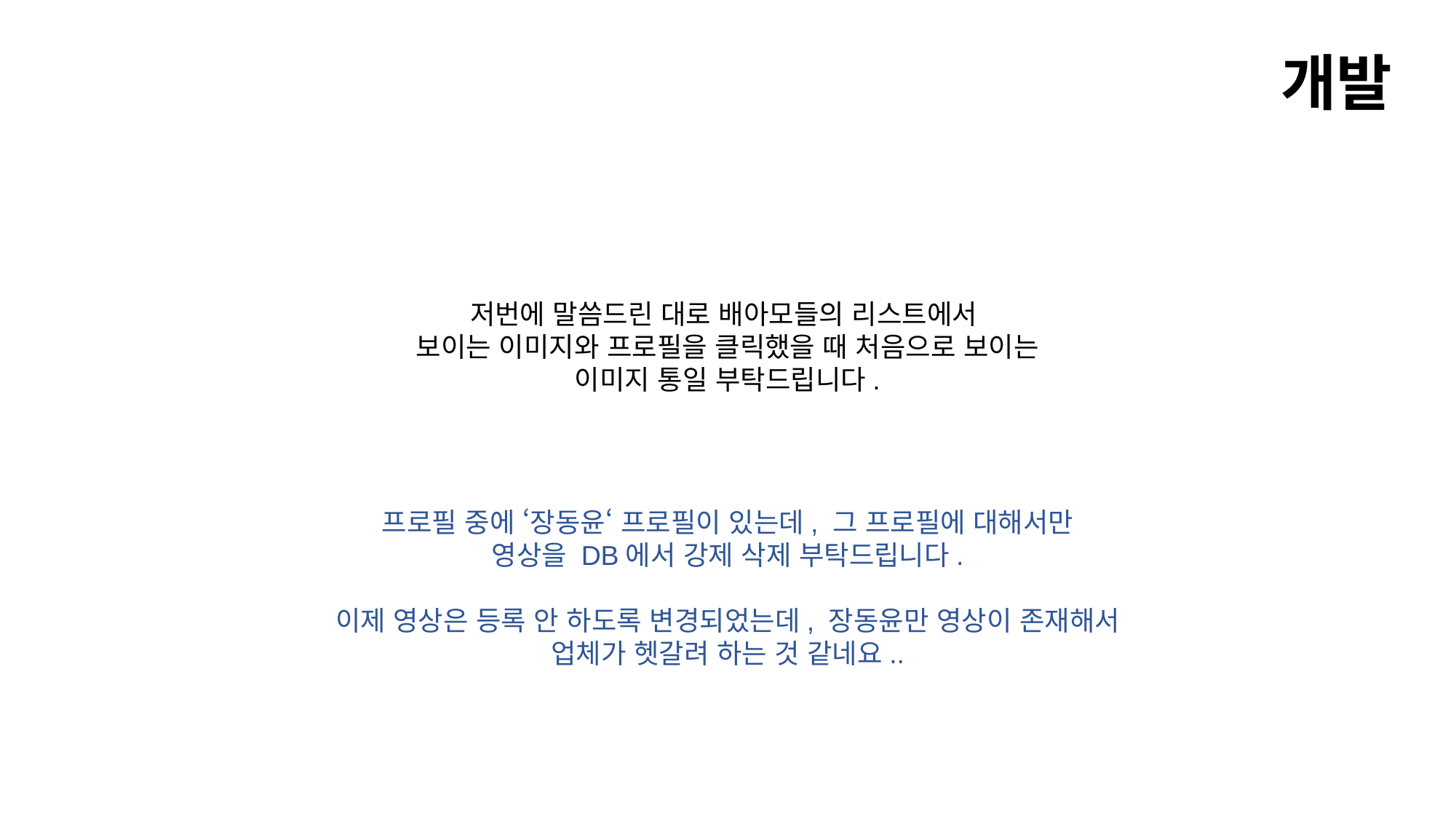

개발
저번에 말씀드린 대로 배아모들의 리스트에서
보이는 이미지와 프로필을 클릭했을 때 처음으로 보이는
이미지 통일 부탁드립니다.
프로필 중에 ‘장동윤‘ 프로필이 있는데, 그 프로필에 대해서만
영상을 DB에서 강제 삭제 부탁드립니다.

이제 영상은 등록 안 하도록 변경되었는데, 장동윤만 영상이 존재해서
업체가 헷갈려 하는 것 같네요..